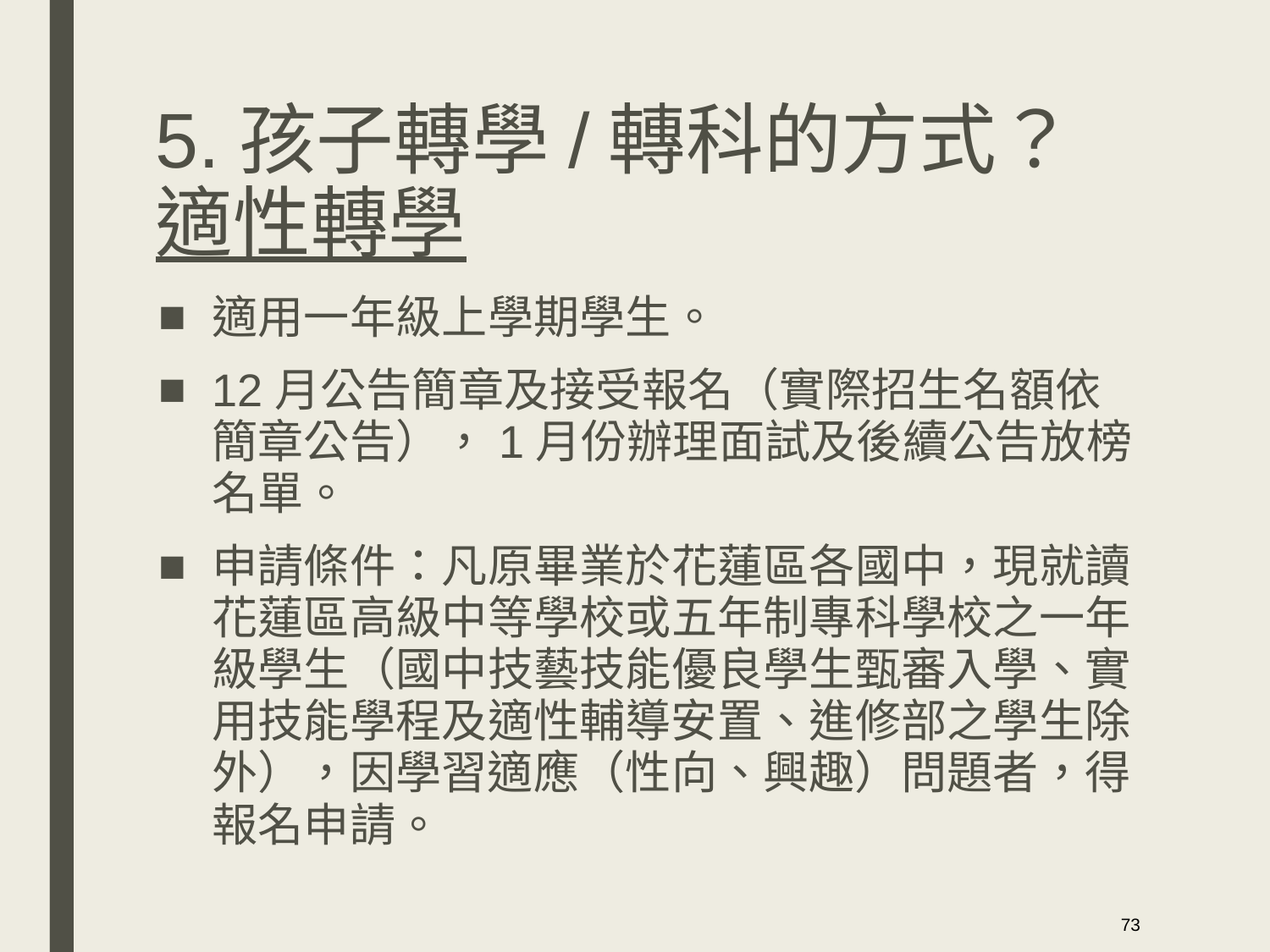

# 5.孩子轉學/轉科的方式？ 適性轉學
適用一年級上學期學生。
12月公告簡章及接受報名（實際招生名額依簡章公告），1月份辦理面試及後續公告放榜名單。
申請條件：凡原畢業於花蓮區各國中，現就讀花蓮區高級中等學校或五年制專科學校之一年級學生（國中技藝技能優良學生甄審入學、實用技能學程及適性輔導安置、進修部之學生除外），因學習適應（性向、興趣）問題者，得報名申請。
73